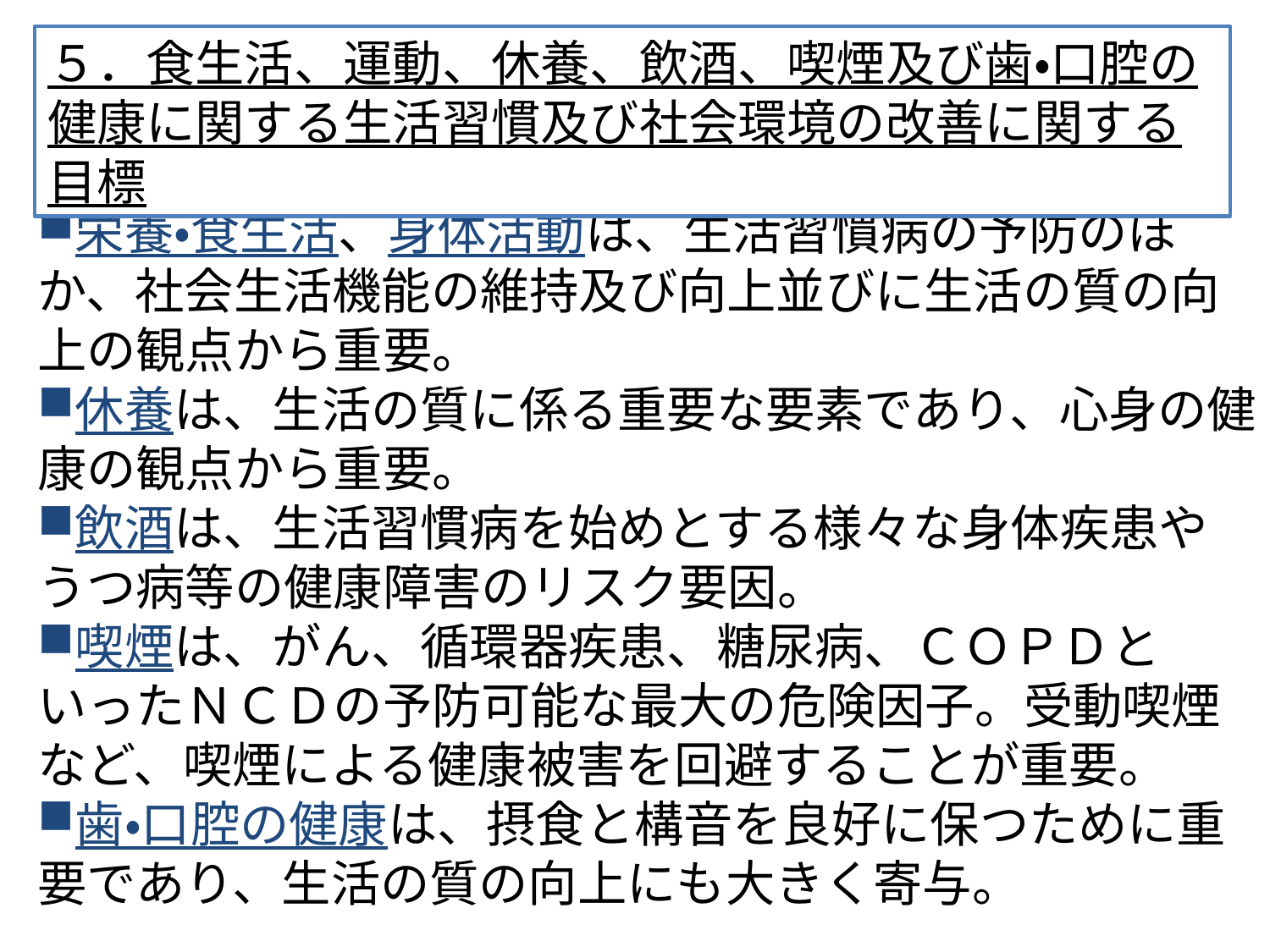

５．食生活、運動、休養、飲酒、喫煙及び歯・口腔の健康に関する生活習慣及び社会環境の改善に関する目標
栄養・食生活、身体活動は、生活習慣病の予防のほか、社会生活機能の維持及び向上並びに生活の質の向上の観点から重要。
休養は、生活の質に係る重要な要素であり、心身の健康の観点から重要。
飲酒は、生活習慣病を始めとする様々な身体疾患やうつ病等の健康障害のリスク要因。
喫煙は、がん、循環器疾患、糖尿病、ＣＯＰＤといったＮＣＤの予防可能な最大の危険因子。受動喫煙など、喫煙による健康被害を回避することが重要。
歯・口腔の健康は、摂食と構音を良好に保つために重要であり、生活の質の向上にも大きく寄与。